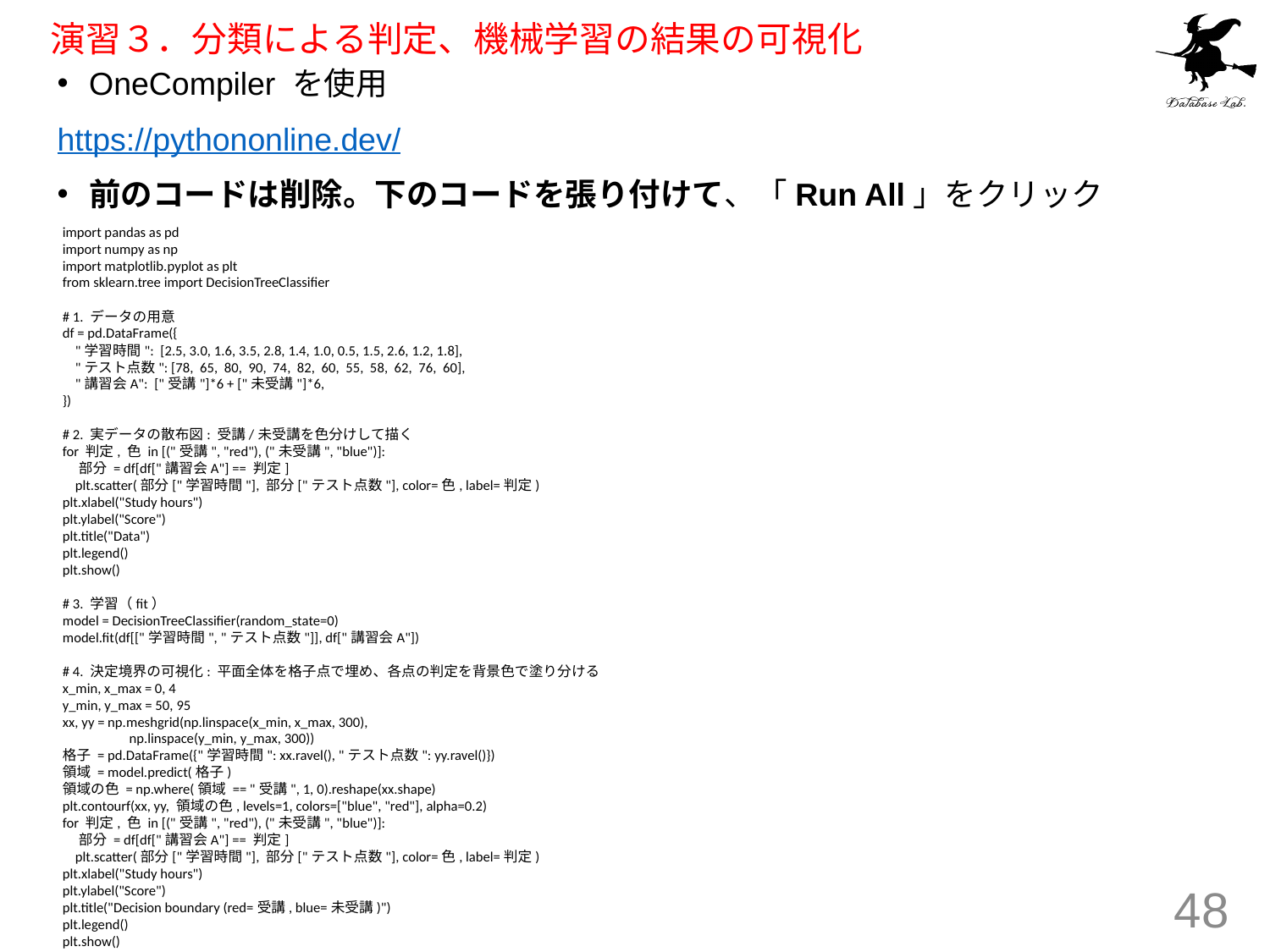

# 演習３．分類による判定、機械学習の結果の可視化
OneCompiler を使用
https://pythononline.dev/
前のコードは削除。下のコードを張り付けて、「Run All」をクリック

import pandas as pd
import numpy as np
import matplotlib.pyplot as plt
from sklearn.tree import DecisionTreeClassifier

# 1. データの用意
df = pd.DataFrame({
    "学習時間":  [2.5, 3.0, 1.6, 3.5, 2.8, 1.4, 1.0, 0.5, 1.5, 2.6, 1.2, 1.8],
    "テスト点数": [78,  65,  80,  90,  74,  82,  60,  55,  58,  62,  76,  60],
    "講習会A":  ["受講"]*6 + ["未受講"]*6,
})

# 2. 実データの散布図: 受講/未受講を色分けして描く
for 判定, 色 in [("受講", "red"), ("未受講", "blue")]:
    部分 = df[df["講習会A"] == 判定]
    plt.scatter(部分["学習時間"], 部分["テスト点数"], color=色, label=判定)
plt.xlabel("Study hours")
plt.ylabel("Score")
plt.title("Data")
plt.legend()
plt.show()

# 3. 学習（fit）
model = DecisionTreeClassifier(random_state=0)
model.fit(df[["学習時間", "テスト点数"]], df["講習会A"])

# 4. 決定境界の可視化: 平面全体を格子点で埋め、各点の判定を背景色で塗り分ける
x_min, x_max = 0, 4
y_min, y_max = 50, 95
xx, yy = np.meshgrid(np.linspace(x_min, x_max, 300),
                     np.linspace(y_min, y_max, 300))
格子 = pd.DataFrame({"学習時間": xx.ravel(), "テスト点数": yy.ravel()})
領域 = model.predict(格子)
領域の色 = np.where(領域 == "受講", 1, 0).reshape(xx.shape)
plt.contourf(xx, yy, 領域の色, levels=1, colors=["blue", "red"], alpha=0.2)
for 判定, 色 in [("受講", "red"), ("未受講", "blue")]:
    部分 = df[df["講習会A"] == 判定]
    plt.scatter(部分["学習時間"], 部分["テスト点数"], color=色, label=判定)
plt.xlabel("Study hours")
plt.ylabel("Score")
plt.title("Decision boundary (red=受講, blue=未受講)")
plt.legend()
plt.show()
48